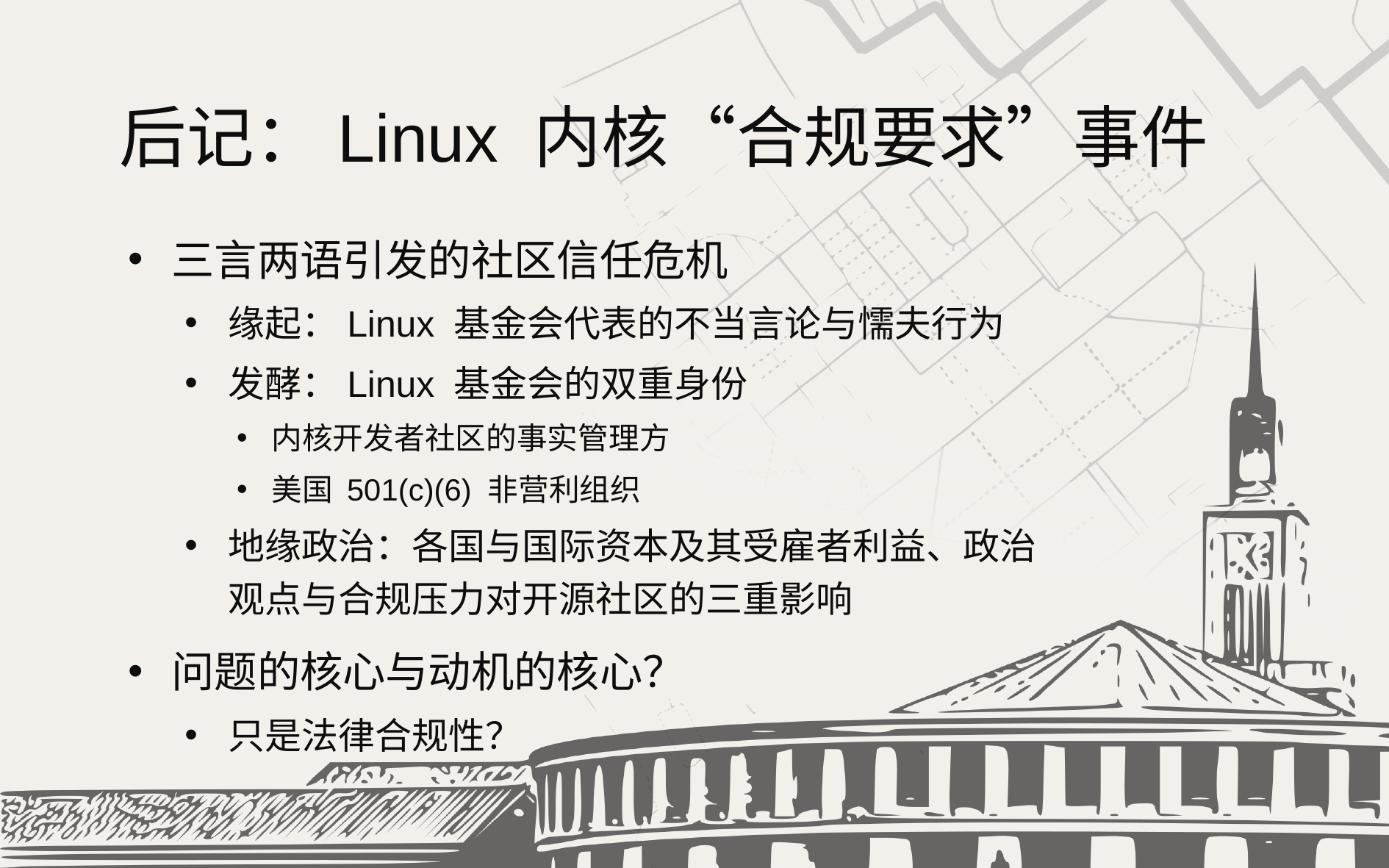

# 后记：Linux 内核“合规要求”事件
三言两语引发的社区信任危机
缘起：Linux 基金会代表的不当言论与懦夫行为
发酵：Linux 基金会的双重身份
内核开发者社区的事实管理方
美国 501(c)(6) 非营利组织
地缘政治：各国与国际资本及其受雇者利益、政治观点与合规压力对开源社区的三重影响
问题的核心与动机的核心？
只是法律合规性？